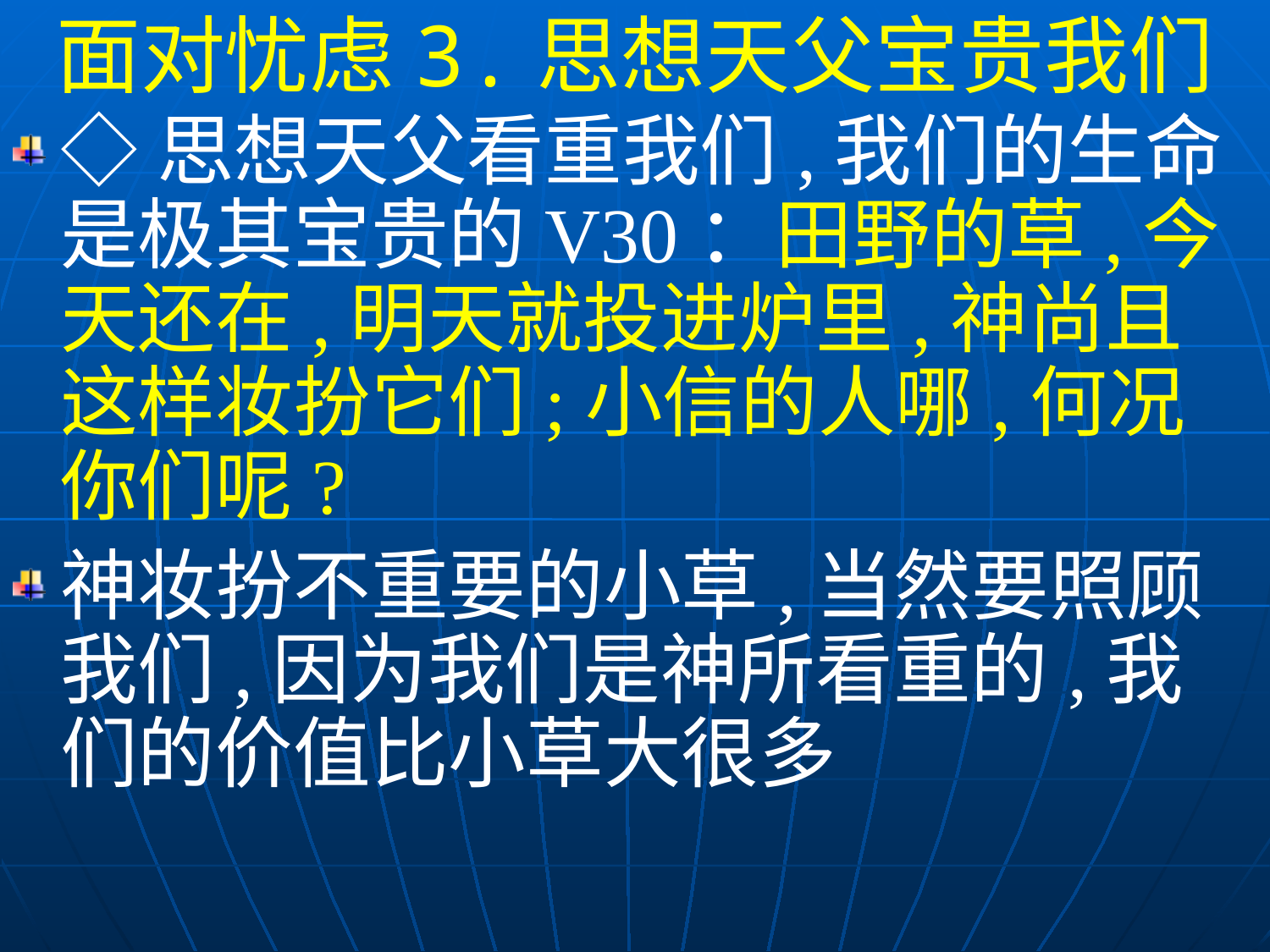

面对忧虑3.思想天父宝贵我们
◇思想天父看重我们,我们的生命是极其宝贵的V30：田野的草,今天还在,明天就投进炉里,神尚且这样妆扮它们;小信的人哪,何况你们呢?
神妆扮不重要的小草,当然要照顾我们,因为我们是神所看重的,我们的价值比小草大很多